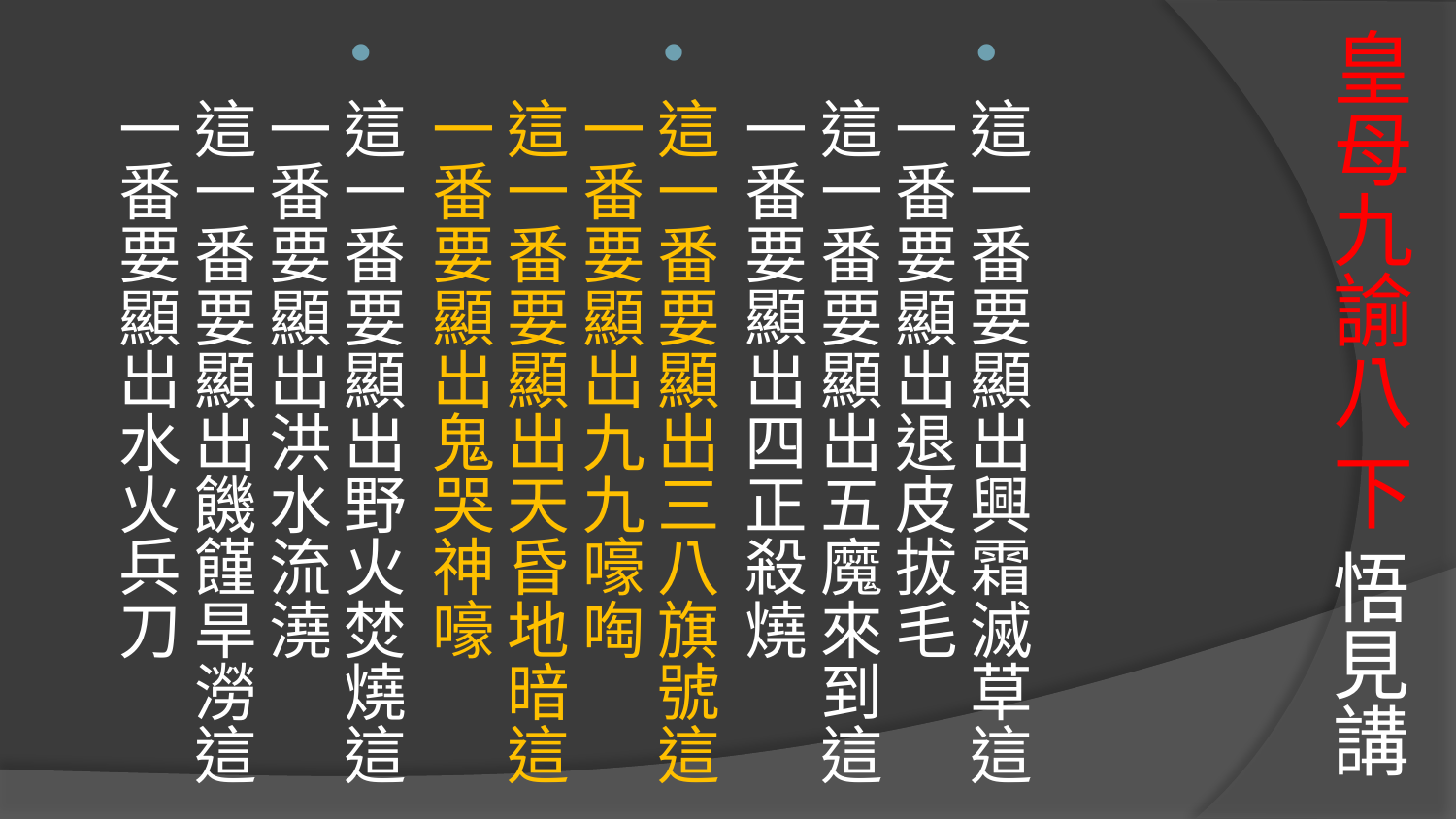

# 皇母九諭八 下 悟見講
這一番要顯出興霜滅草這一番要顯出退皮拔毛
這一番要顯出五魔來到這一番要顯出四正殺燒
這一番要顯出三八旗號這一番要顯出九九嚎啕
這一番要顯出天昏地暗這一番要顯出鬼哭神嚎
這一番要顯出野火焚燒這一番要顯出洪水流澆
這一番要顯出饑饉旱澇這一番要顯出水火兵刀